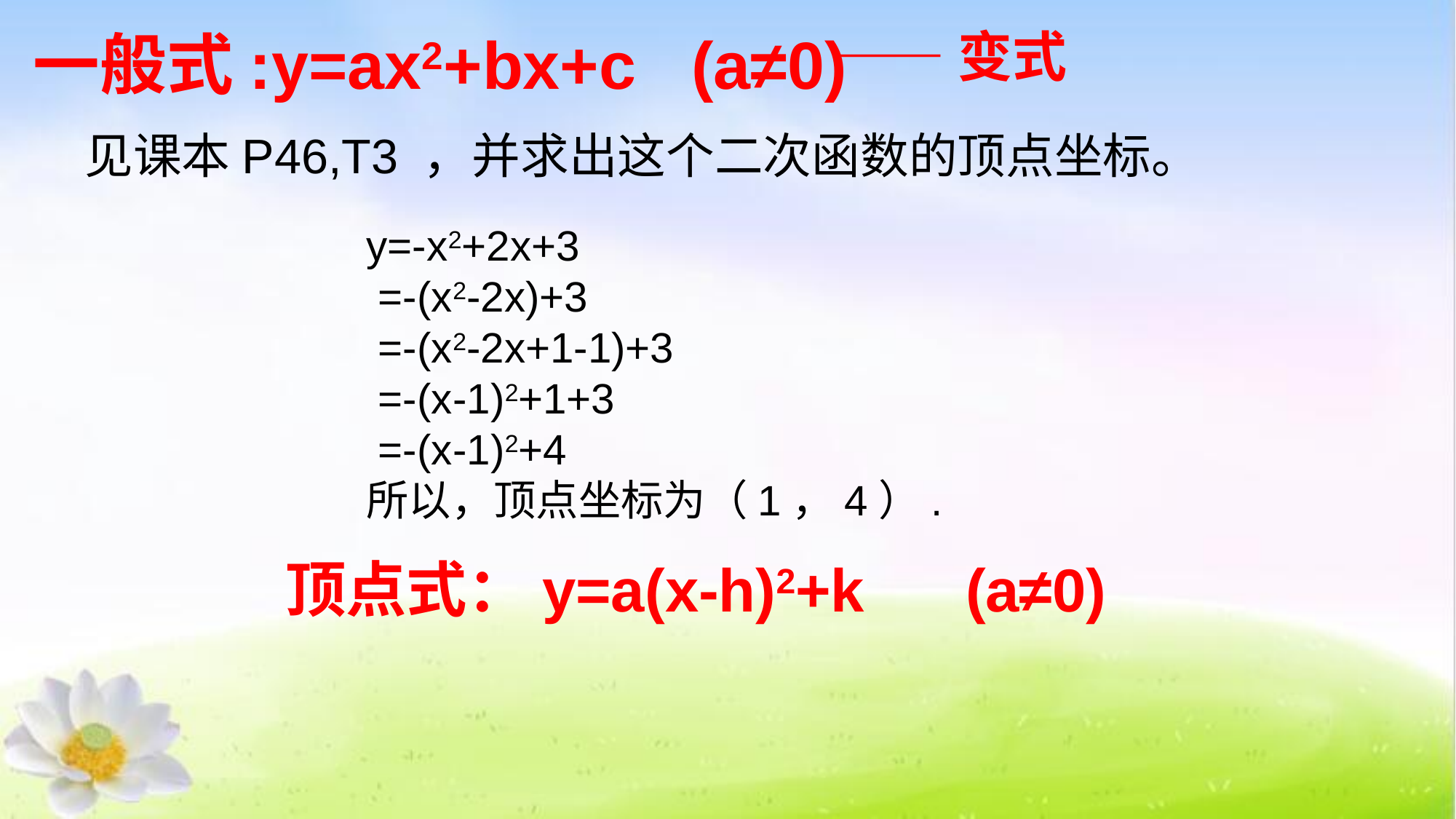

一般式:y=ax2+bx+c   (a≠0)
——变式
见课本P46,T3 ，并求出这个二次函数的顶点坐标。
y=-x2+2x+3
 =-(x2-2x)+3
 =-(x2-2x+1-1)+3
 =-(x-1)2+1+3
 =-(x-1)2+4
所以，顶点坐标为（1，4）.
顶点式：y=a(x-h)2+k      (a≠0)